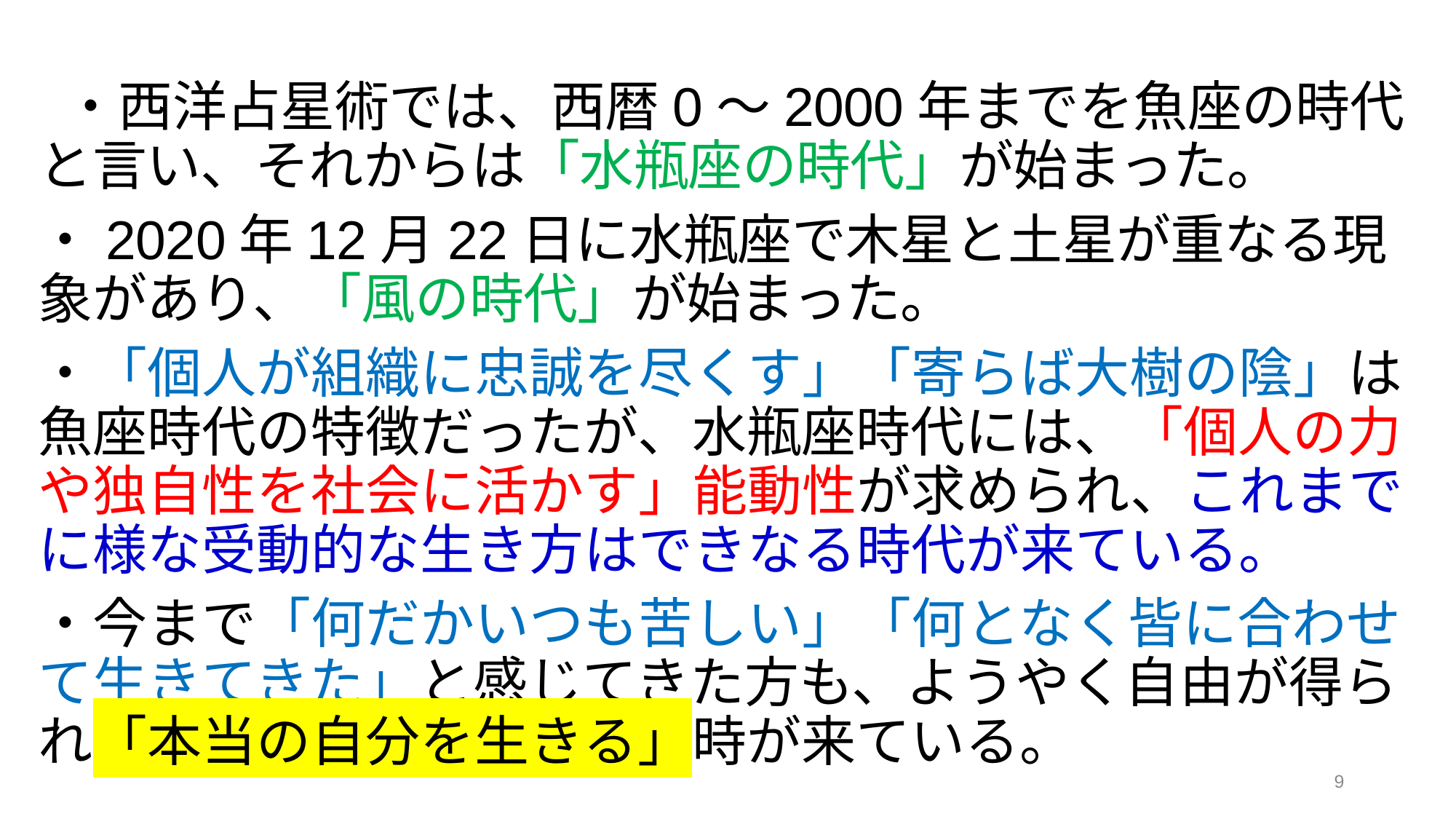

・西洋占星術では、西暦0～2000年までを魚座の時代と言い、それからは「水瓶座の時代」が始まった。
・2020年12月22日に水瓶座で木星と土星が重なる現象があり、「風の時代」が始まった。
・「個人が組織に忠誠を尽くす」「寄らば大樹の陰」は魚座時代の特徴だったが、水瓶座時代には、「個人の力や独自性を社会に活かす」能動性が求められ、これまでに様な受動的な生き方はできなる時代が来ている。
・今まで「何だかいつも苦しい」「何となく皆に合わせて生きてきた」と感じてきた方も、ようやく自由が得られ「本当の自分を生きる」時が来ている。
9